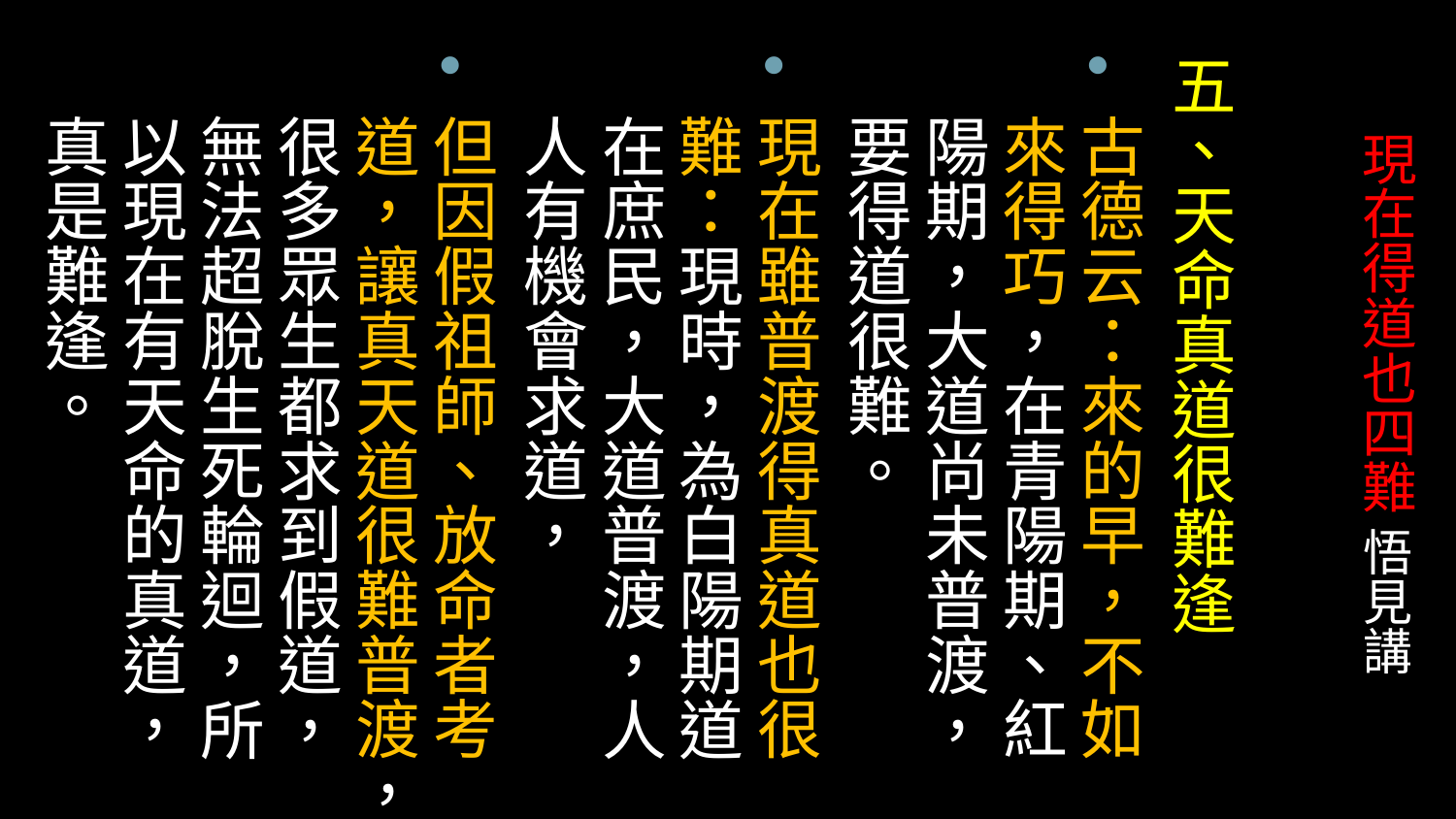

# 現在得道也四難 悟見講
五、天命真道很難逢
古德云：來的早，不如來得巧，在青陽期、紅陽期，大道尚未普渡，要得道很難。
現在雖普渡得真道也很難：現時，為白陽期道在庶民，大道普渡，人人有機會求道，
但因假祖師、放命者考道，讓真天道很難普渡，很多眾生都求到假道，無法超脫生死輪迴，所以現在有天命的真道，真是難逢。